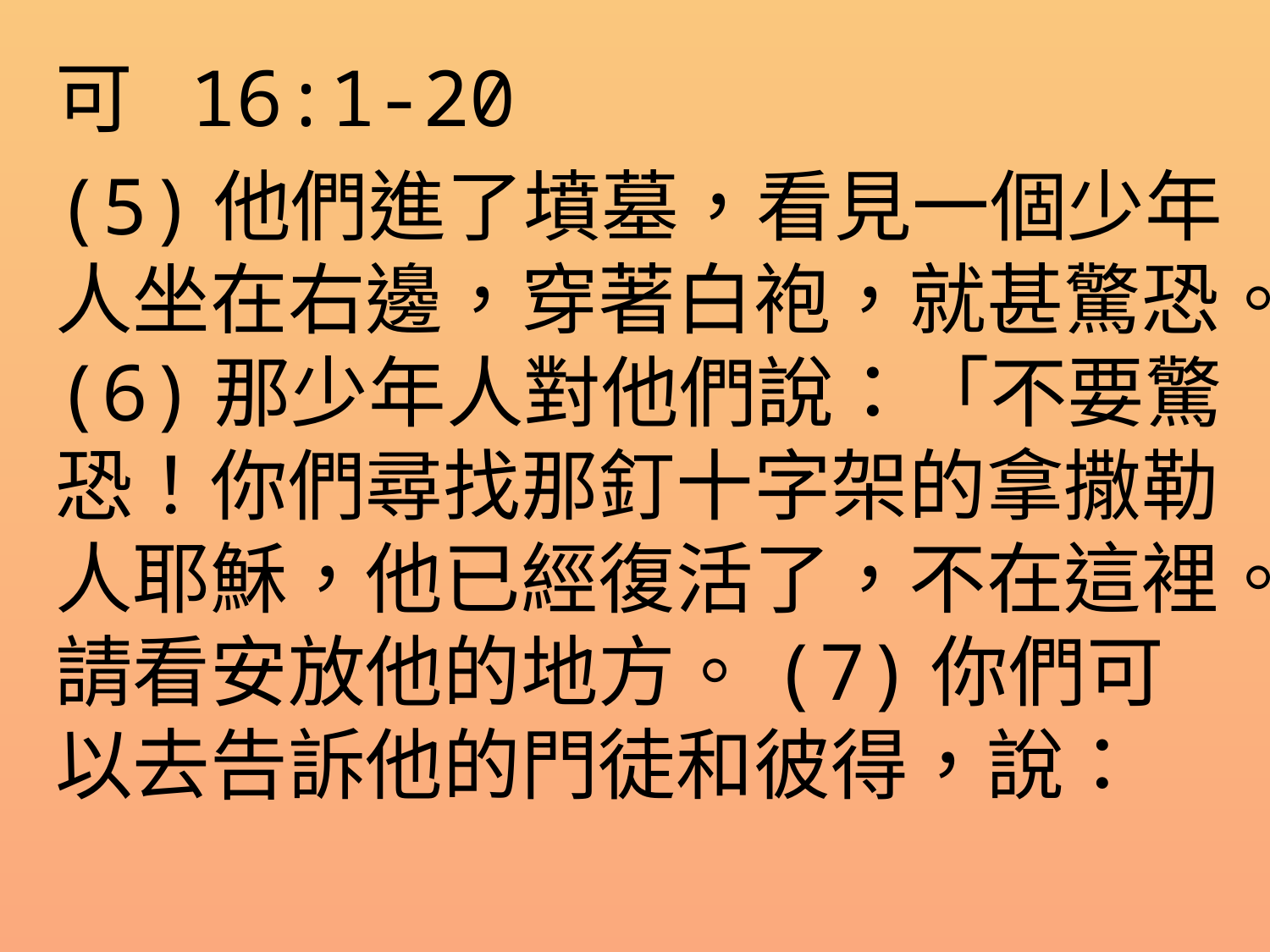

可 16:1-20
(5)他們進了墳墓，看見一個少年人坐在右邊，穿著白袍，就甚驚恐。(6)那少年人對他們說：「不要驚恐！你們尋找那釘十字架的拿撒勒人耶穌，他已經復活了，不在這裡。請看安放他的地方。(7)你們可以去告訴他的門徒和彼得，說：